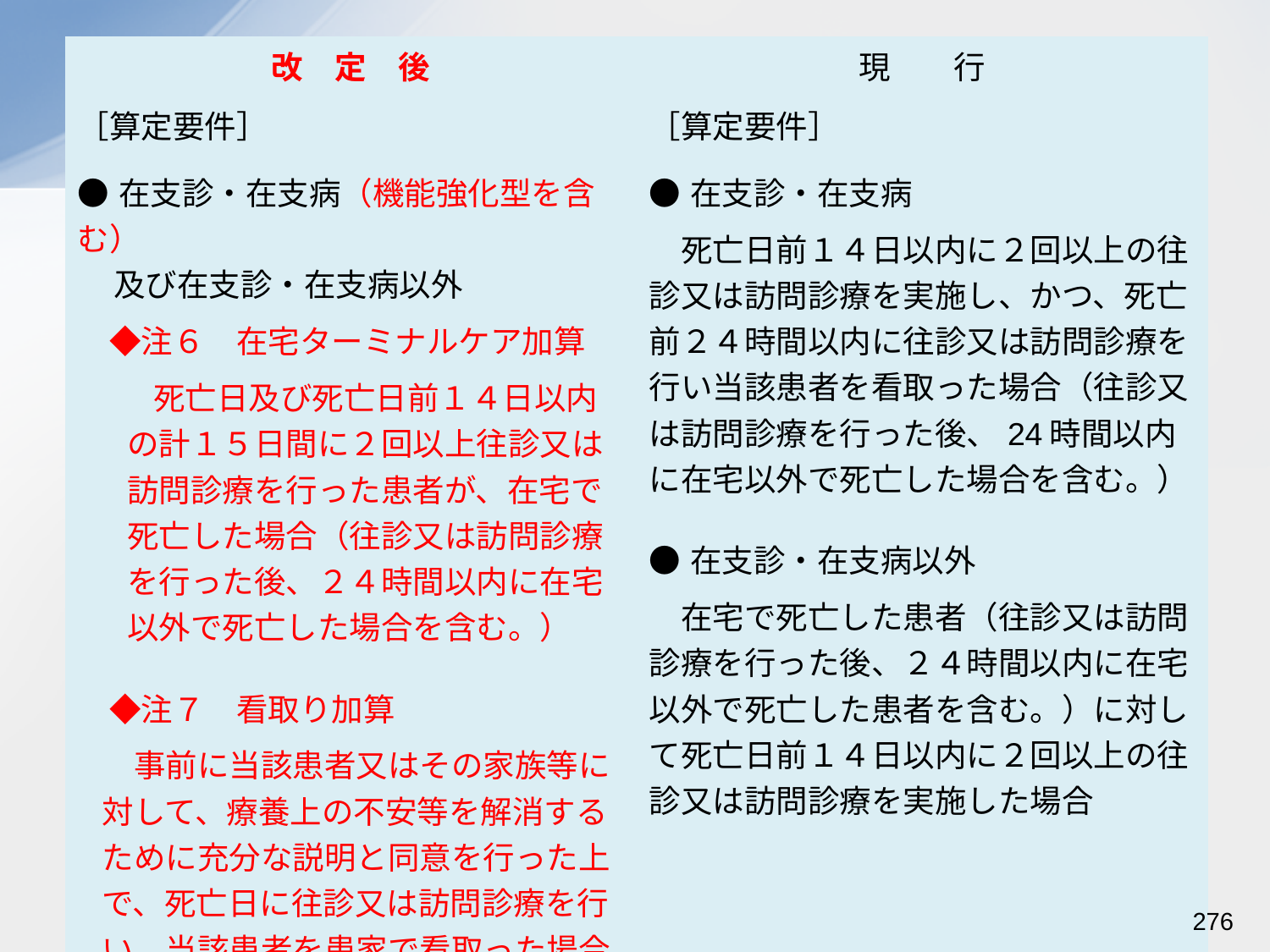

| 改　定　後 | 現　　行 |
| --- | --- |
| ［算定要件］ ●在支診・在支病（機能強化型を含む） 及び在支診・在支病以外 　◆注６　在宅ターミナルケア加算 死亡日及び死亡日前１４日以内の計１５日間に２回以上往診又は訪問診療を行った患者が、在宅で死亡した場合（往診又は訪問診療を行った後、２４時間以内に在宅以外で死亡した場合を含む。） 　◆注７　看取り加算 　事前に当該患者又はその家族等に対して、療養上の不安等を解消するために充分な説明と同意を行った上で、死亡日に往診又は訪問診療を行い、当該患者を患家で看取った場合 | ［算定要件］ ●在支診・在支病 　死亡日前１４日以内に２回以上の往診又は訪問診療を実施し、かつ、死亡前２４時間以内に往診又は訪問診療を行い当該患者を看取った場合（往診又は訪問診療を行った後、24時間以内に在宅以外で死亡した場合を含む。） ●在支診・在支病以外 　在宅で死亡した患者（往診又は訪問診療を行った後、２４時間以内に在宅以外で死亡した患者を含む。）に対して死亡日前１４日以内に２回以上の往診又は訪問診療を実施した場合 |
276